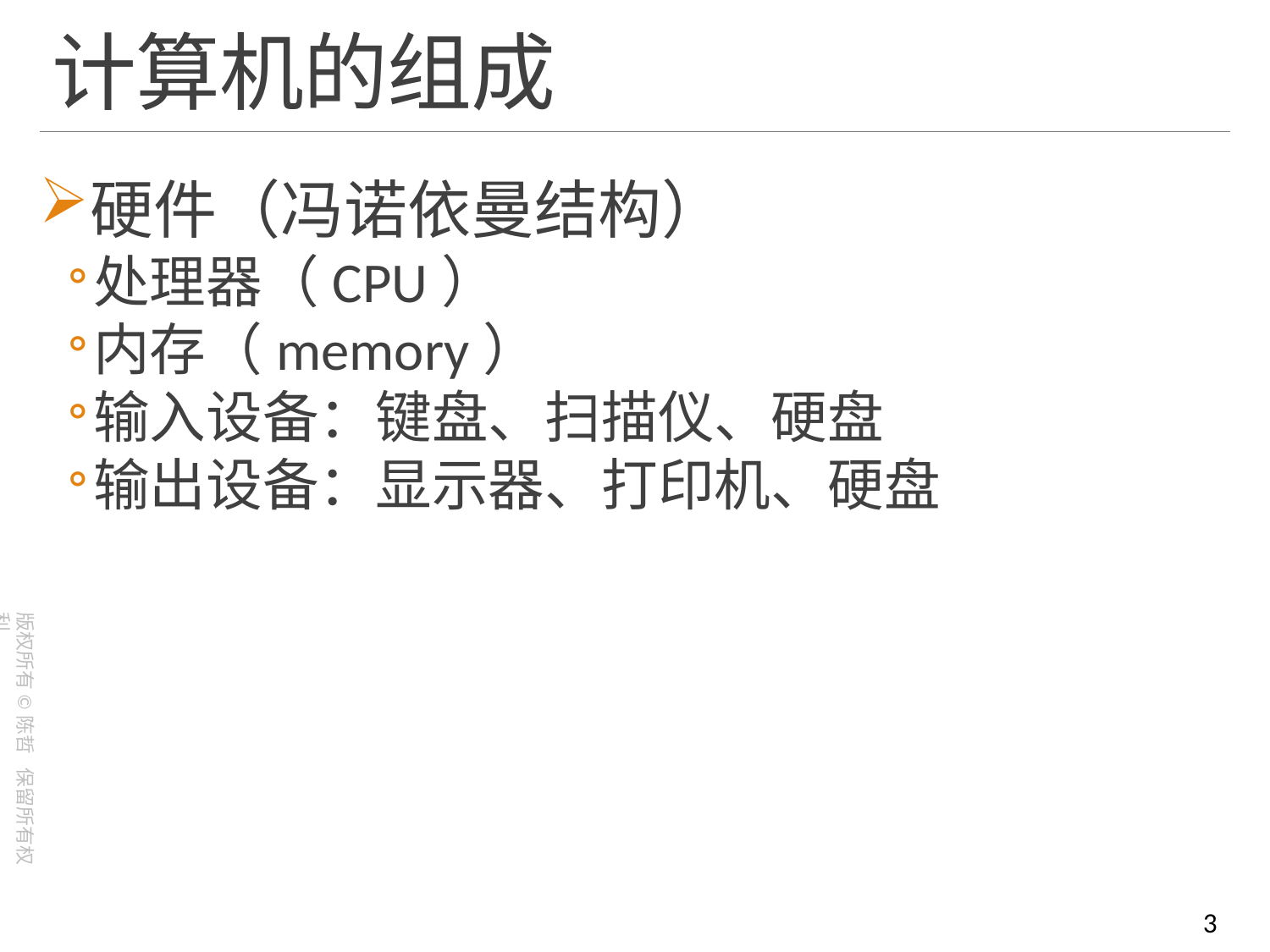

# 计算机的组成
硬件（冯诺依曼结构）
处理器（CPU）
内存（memory）
输入设备：键盘、扫描仪、硬盘
输出设备：显示器、打印机、硬盘
3